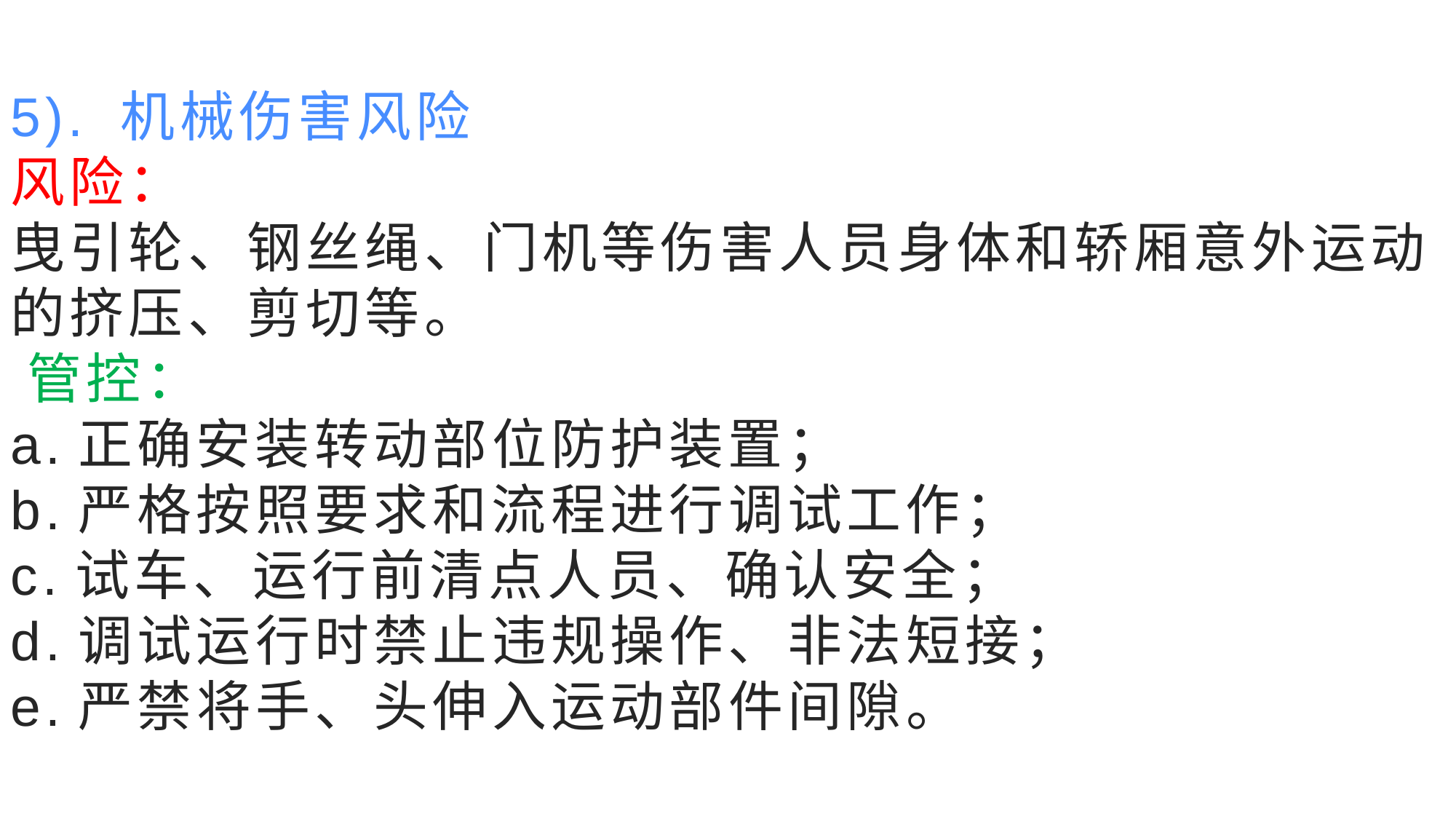

# 5). 机械伤害风险 风险： 曳引轮、钢丝绳、门机等伤害人员身体和轿厢意外运动的挤压、剪切等。 管控： a.正确安装转动部位防护装置； b.严格按照要求和流程进行调试工作； c.试车、运行前清点人员、确认安全； d.调试运行时禁止违规操作、非法短接； e.严禁将手、头伸入运动部件间隙。